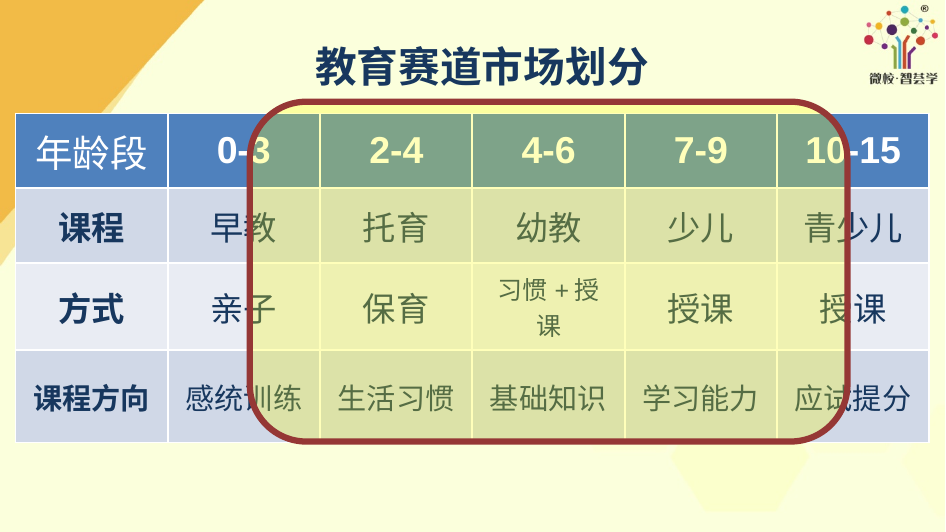

教育赛道市场划分

| 年龄段 | 0-3 | 2-4 | 4-6 | 7-9 | 10-15 |
| --- | --- | --- | --- | --- | --- |
| 课程 | 早教 | 托育 | 幼教 | 少儿 | 青少儿 |
| 方式 | 亲子 | 保育 | 习惯+授课 | 授课 | 授课 |
| 课程方向 | 感统训练 | 生活习惯 | 基础知识 | 学习能力 | 应试提分 |